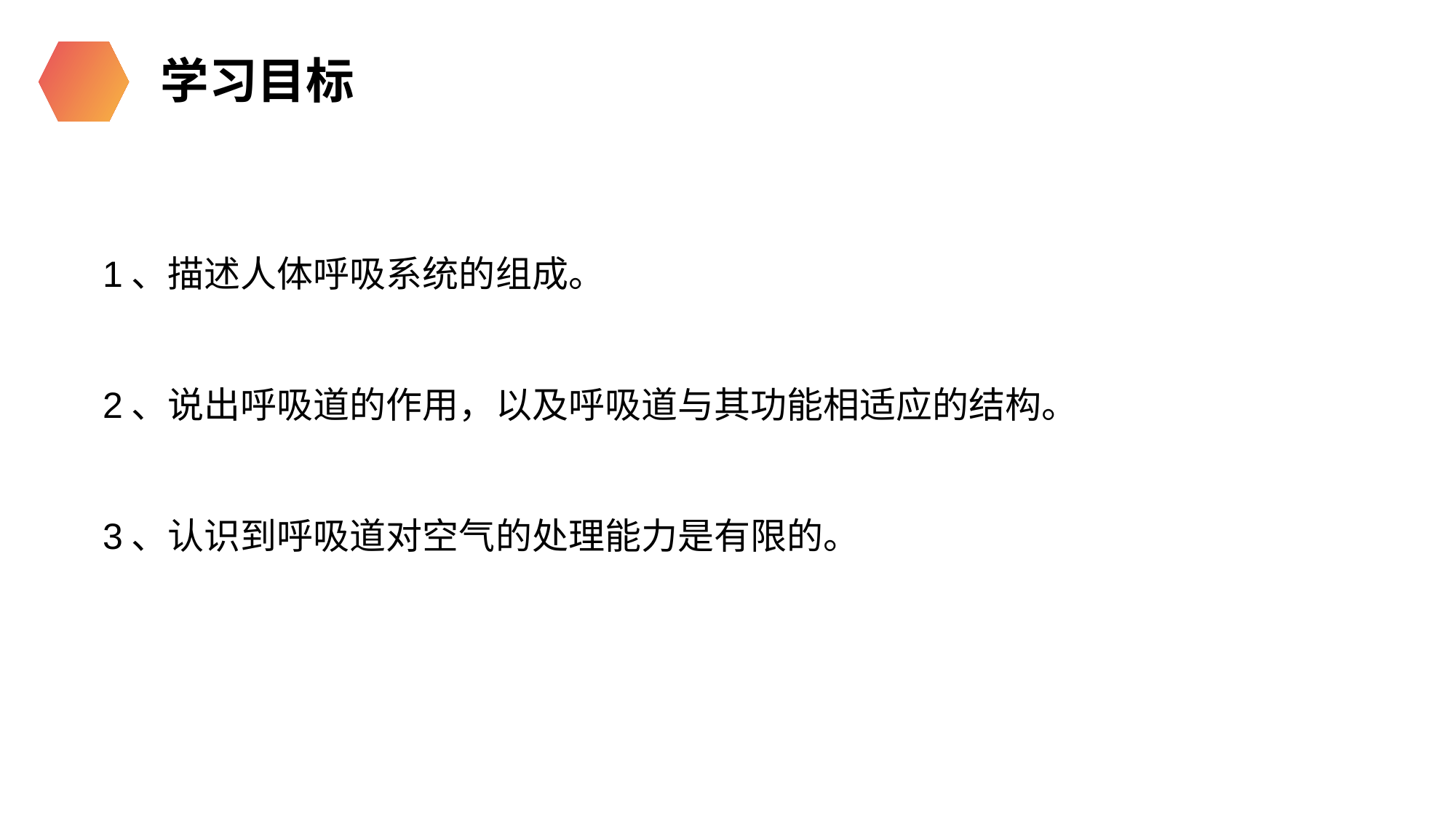

学习目标
1、描述人体呼吸系统的组成。

2、说出呼吸道的作用，以及呼吸道与其功能相适应的结构。

3、认识到呼吸道对空气的处理能力是有限的。